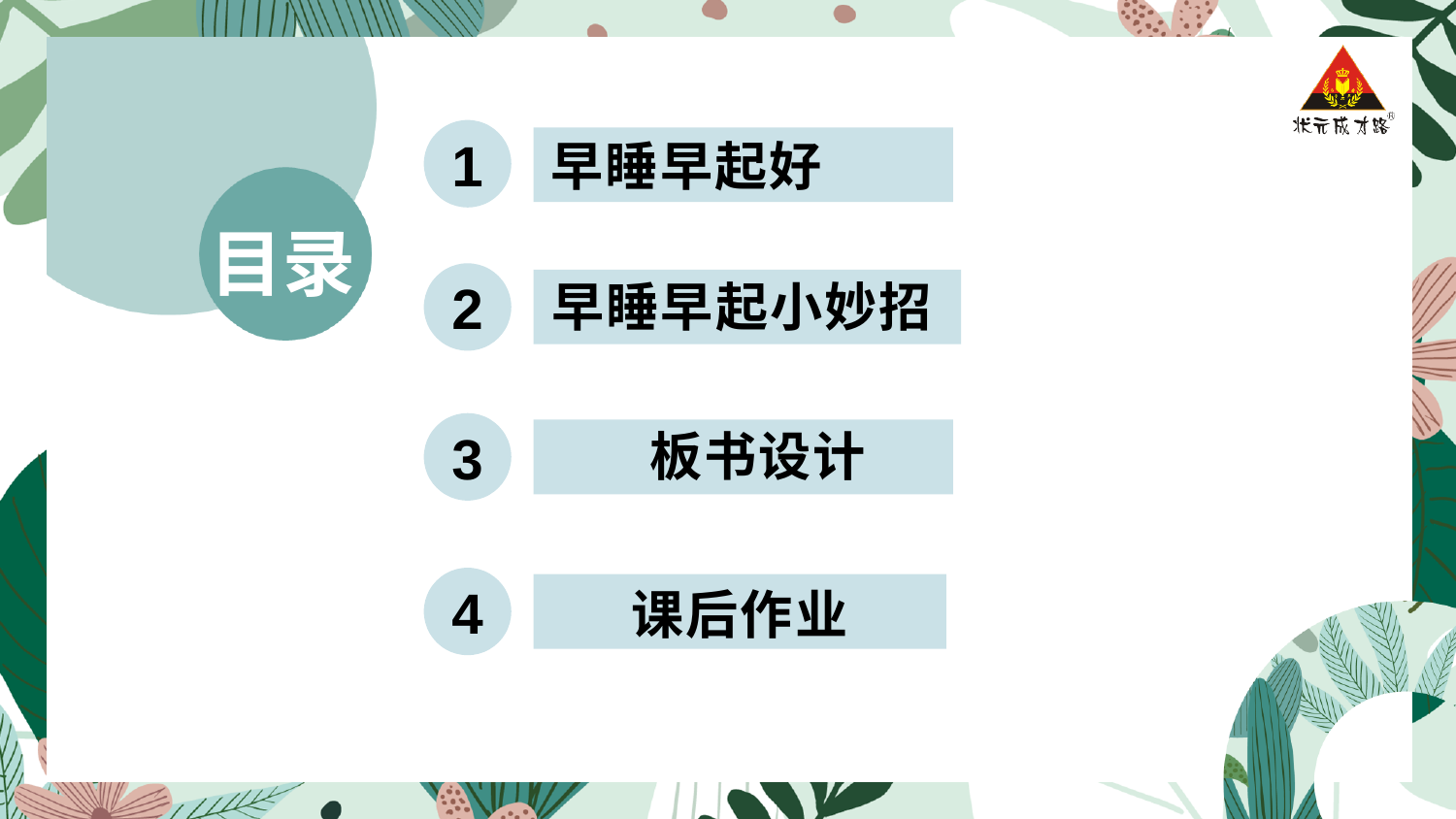

1
早睡早起好

目录
2
早睡早起小妙招

3
板书设计

4

课后作业